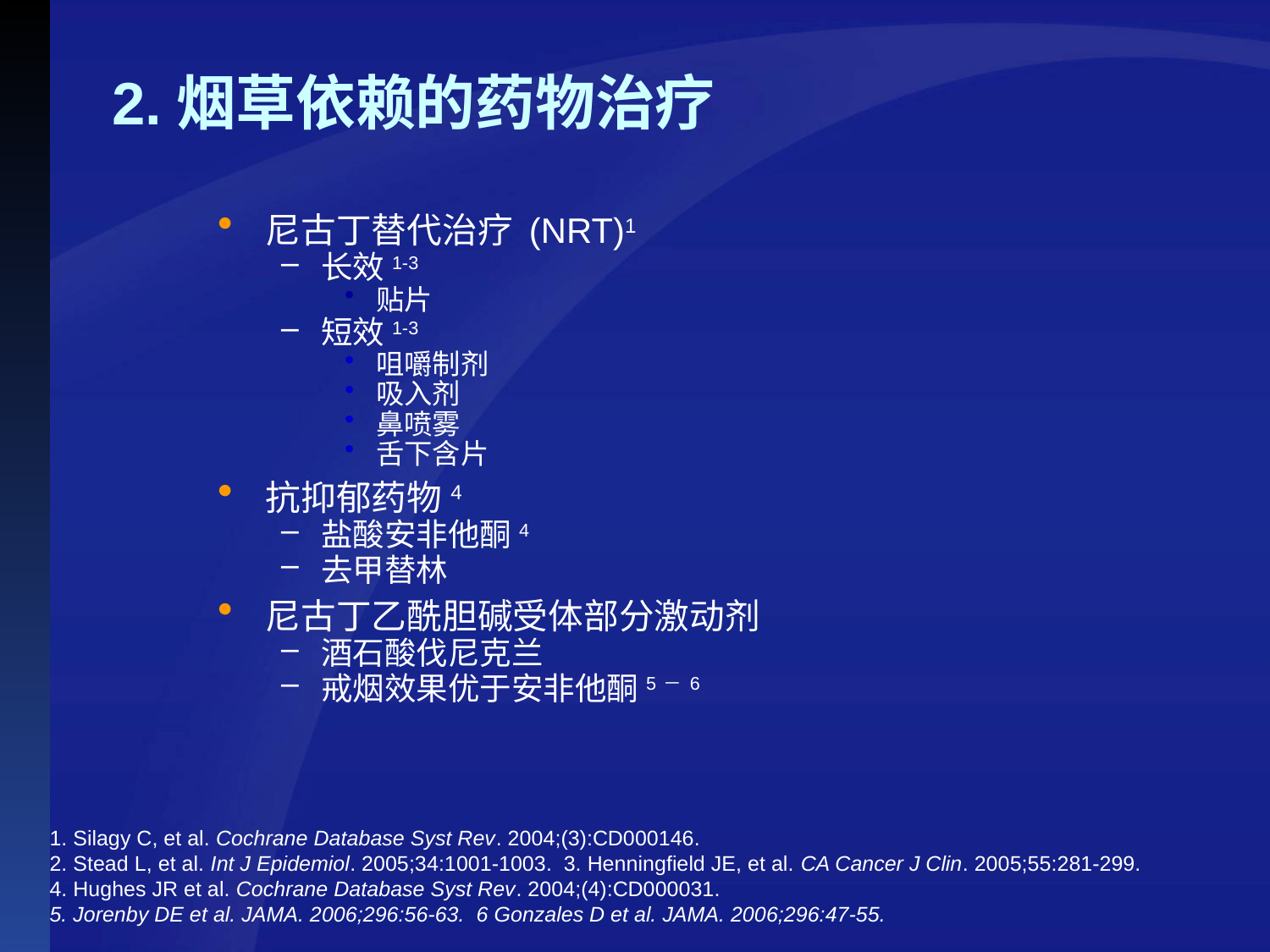

2.烟草依赖的药物治疗
尼古丁替代治疗 (NRT)1
长效1-3
贴片
短效1-3
咀嚼制剂
吸入剂
鼻喷雾
舌下含片
抗抑郁药物4
盐酸安非他酮4
去甲替林
尼古丁乙酰胆碱受体部分激动剂
酒石酸伐尼克兰
戒烟效果优于安非他酮5－6
1. Silagy C, et al. Cochrane Database Syst Rev. 2004;(3):CD000146.
2. Stead L, et al. Int J Epidemiol. 2005;34:1001-1003.  3. Henningfield JE, et al. CA Cancer J Clin. 2005;55:281-299.
4. Hughes JR et al. Cochrane Database Syst Rev. 2004;(4):CD000031.
5. Jorenby DE et al. JAMA. 2006;296:56-63.  6 Gonzales D et al. JAMA. 2006;296:47-55.